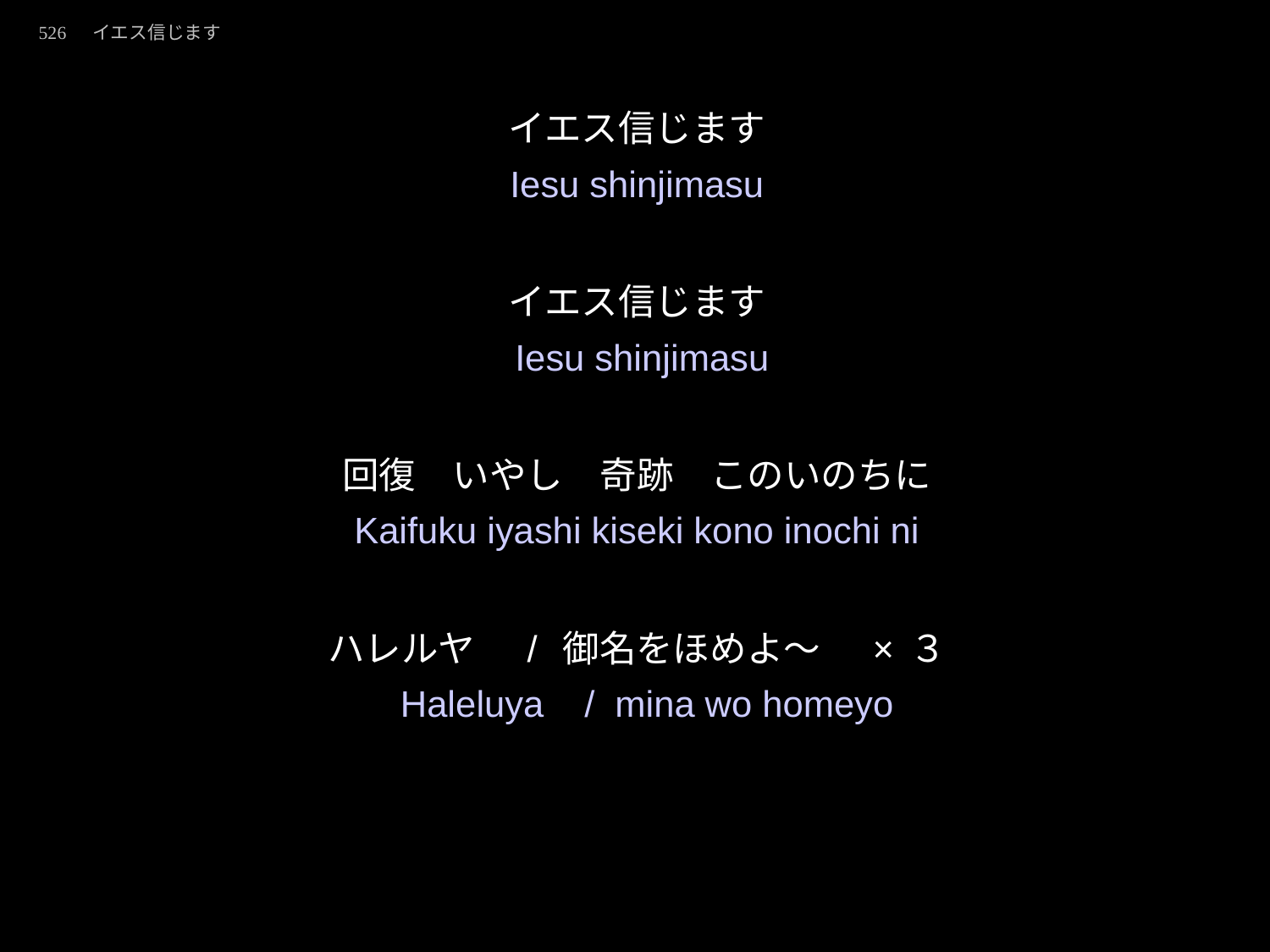

526　イエス信じます
★W
200809 .ppt
いえすしんじます
★５
イエス信じます

イエス信じます

回復　いやし　奇跡　このいのちに

ハレルヤ　/ 御名をほめよ～　×３
Iesu shinjimasu

Iesu shinjimasu

Kaifuku iyashi kiseki kono inochi ni

 Haleluya    /  mina wo homeyo